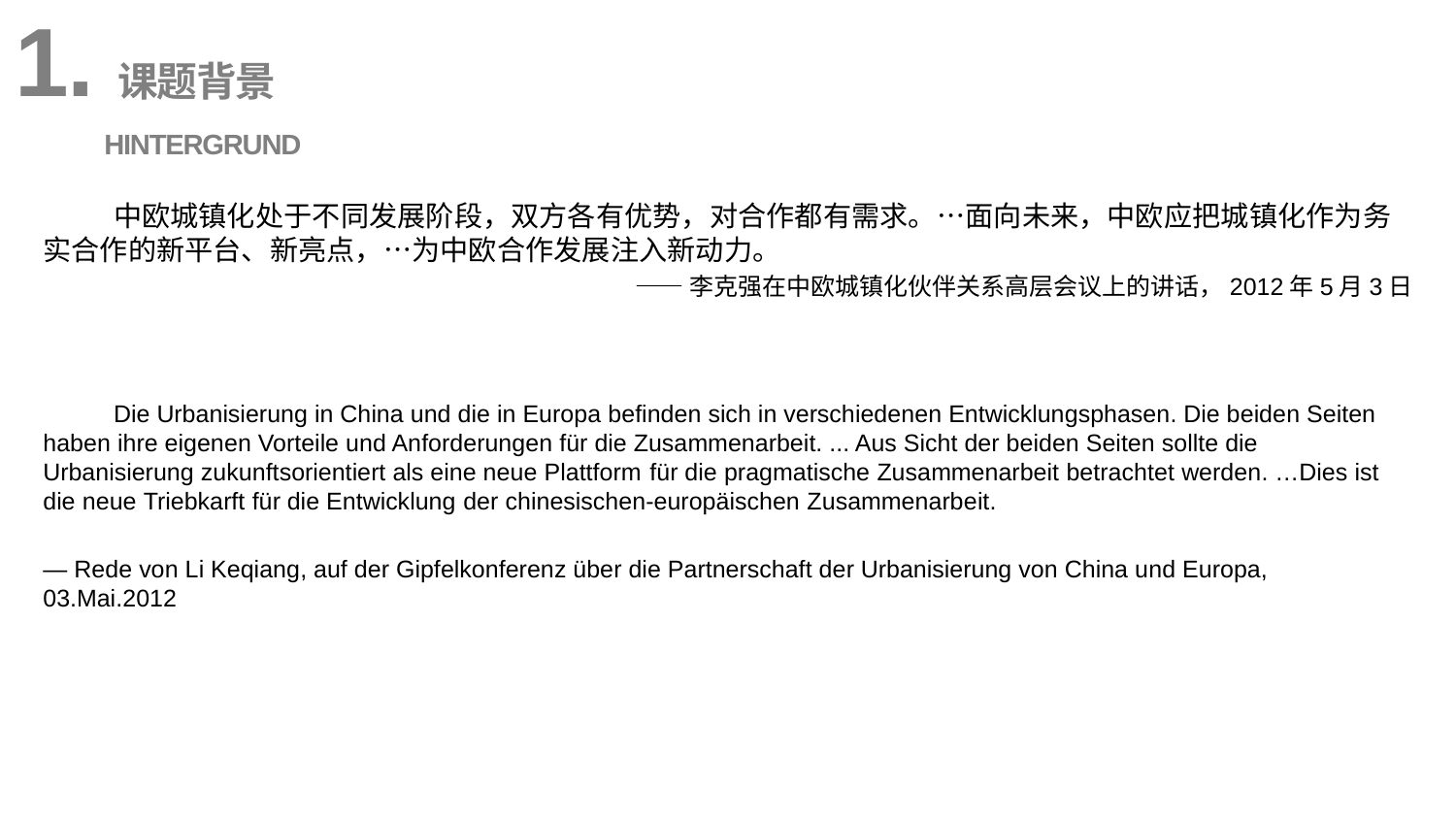

1.课题背景
             Hintergrund
中欧城镇化处于不同发展阶段，双方各有优势，对合作都有需求。…面向未来，中欧应把城镇化作为务实合作的新平台、新亮点，…为中欧合作发展注入新动力。
——李克强在中欧城镇化伙伴关系高层会议上的讲话，2012年5月3日

Die Urbanisierung in China und die in Europa befinden sich in verschiedenen Entwicklungsphasen. Die beiden Seiten haben ihre eigenen Vorteile und Anforderungen für die Zusammenarbeit. ... Aus Sicht der beiden Seiten sollte die Urbanisierung zukunftsorientiert als eine neue Plattform für die pragmatische Zusammenarbeit betrachtet werden. …Dies ist die neue Triebkarft für die Entwicklung der chinesischen-europäischen Zusammenarbeit.

— Rede von Li Keqiang, auf der Gipfelkonferenz über die Partnerschaft der Urbanisierung von China und Europa,  03.Mai.2012